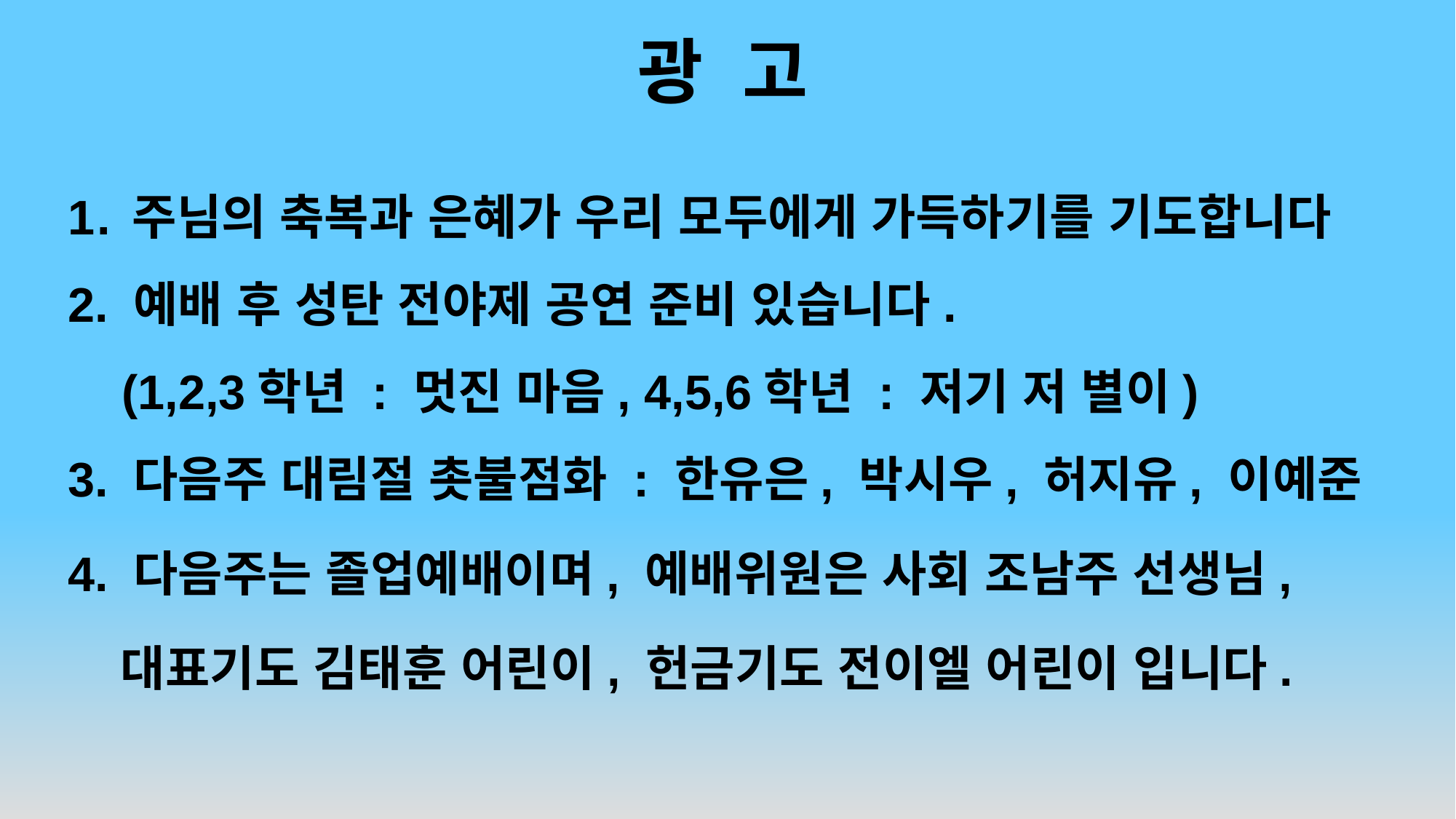

# 광  고
주님의 축복과 은혜가 우리 모두에게 가득하기를 기도합니다
2. 예배 후 성탄 전야제 공연 준비 있습니다.
    (1,2,3학년 : 멋진 마음, 4,5,6학년 : 저기 저 별이)
3. 다음주 대림절 촛불점화 : 한유은, 박시우, 허지유, 이예준
4. 다음주는 졸업예배이며, 예배위원은 사회 조남주 선생님,
   대표기도 김태훈 어린이, 헌금기도 전이엘 어린이 입니다.